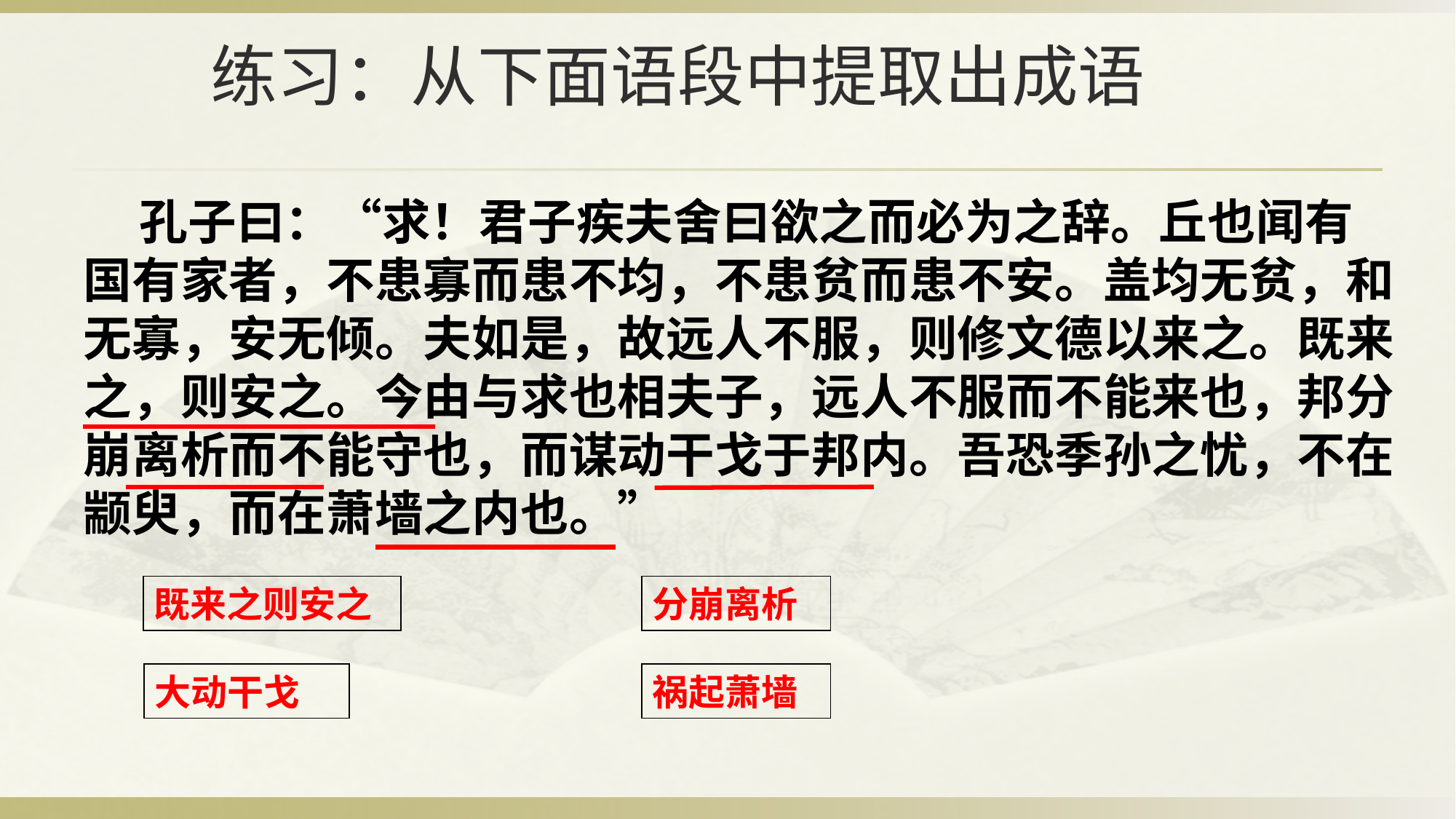

# 练习：从下面语段中提取出成语
    孔子曰：“求！君子疾夫舍曰欲之而必为之辞。丘也闻有国有家者，不患寡而患不均，不患贫而患不安。盖均无贫，和无寡，安无倾。夫如是，故远人不服，则修文德以来之。既来之，则安之。今由与求也相夫子，远人不服而不能来也，邦分崩离析而不能守也，而谋动干戈于邦内。吾恐季孙之忧，不在颛臾，而在萧墙之内也。”
分崩离析
既来之则安之
大动干戈
祸起萧墙